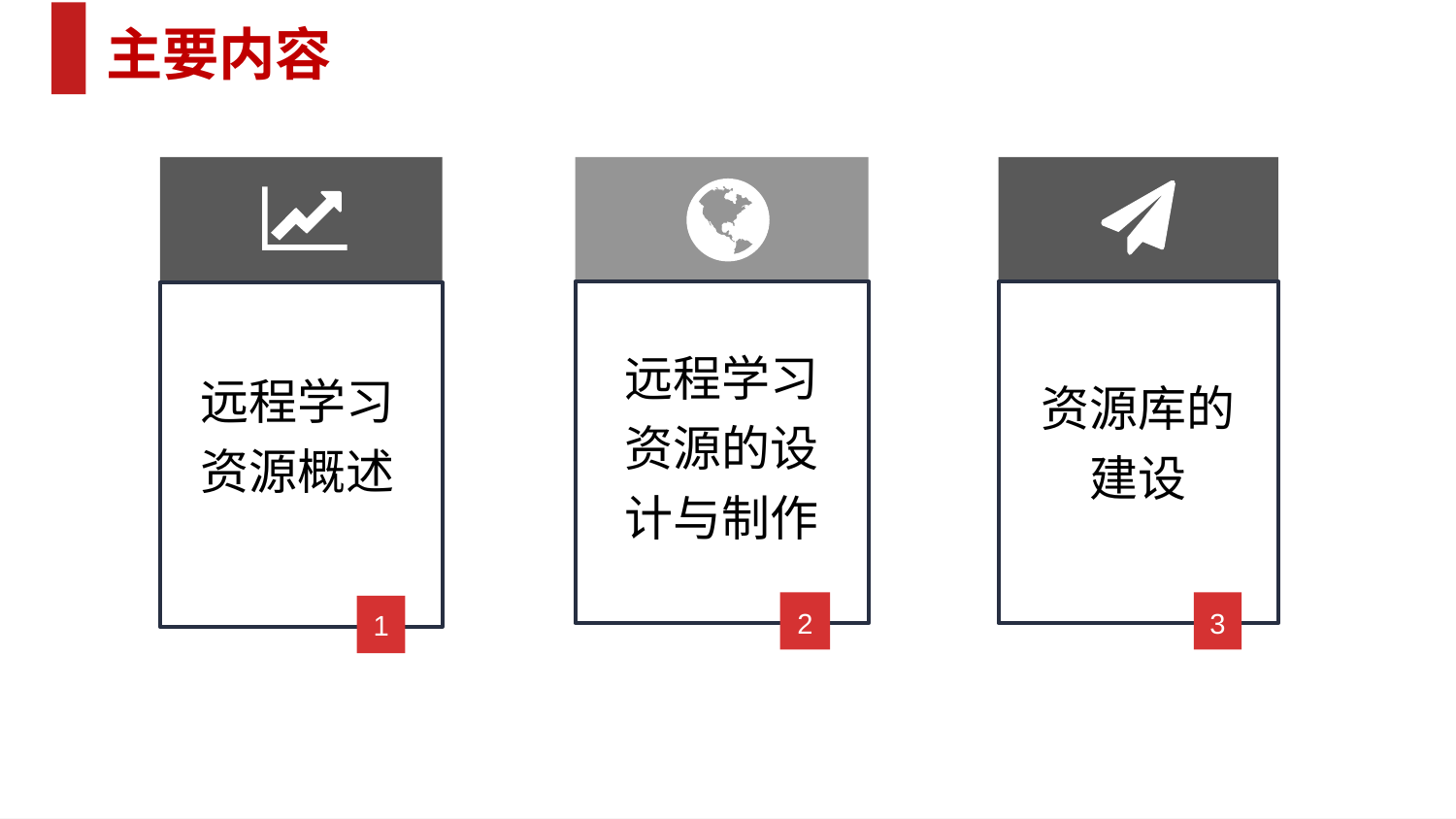

主要内容

远程学习资源概述

1

远程学习资源的设计与制作

2

资源库的建设

3